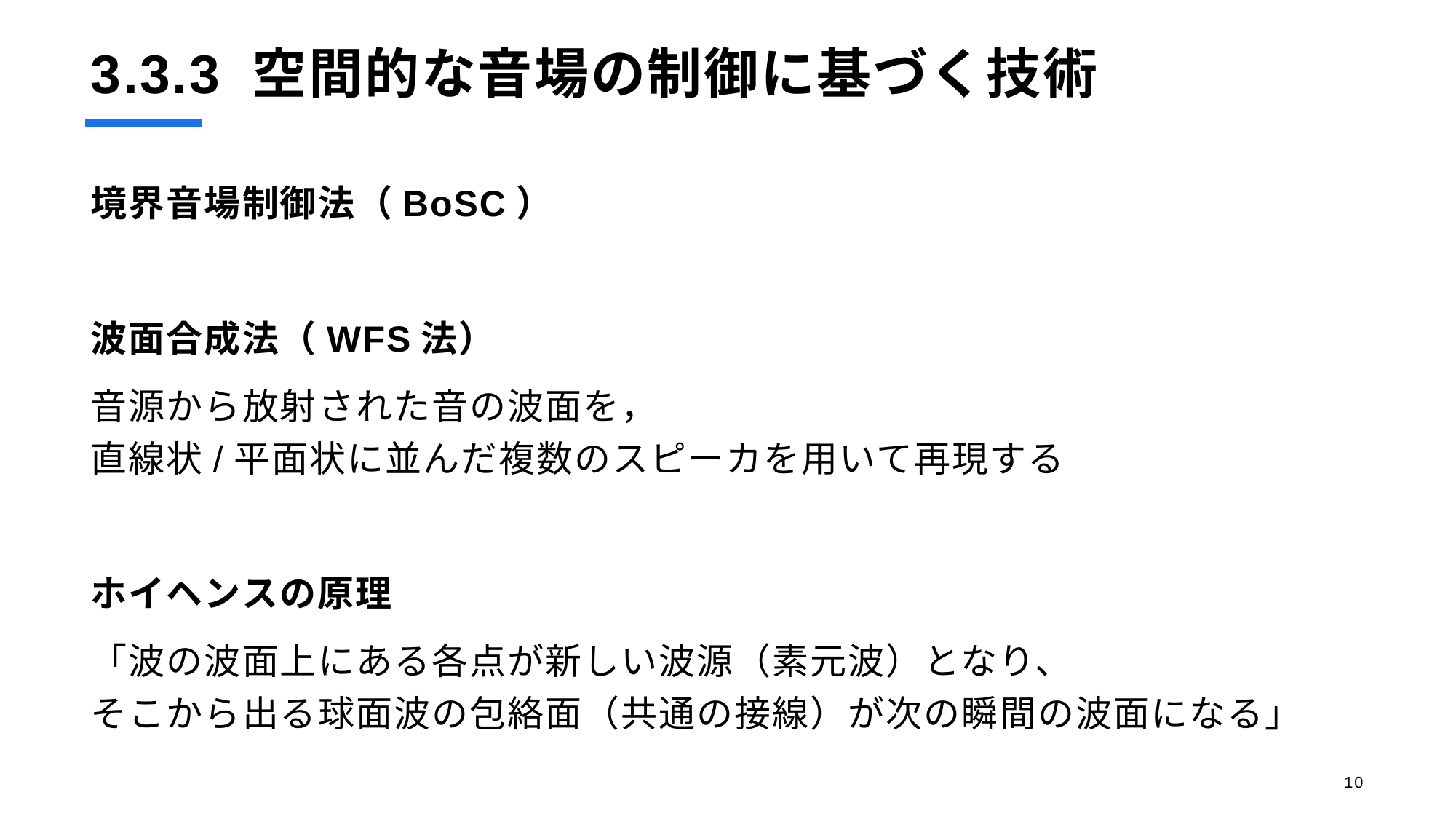

# 3.3.3 空間的な音場の制御に基づく技術
境界音場制御法（BoSC）

波面合成法（WFS法）
音源から放射された音の波面を，
直線状/平面状に並んだ複数のスピーカを用いて再現する

ホイヘンスの原理
「波の波面上にある各点が新しい波源（素元波）となり、
そこから出る球面波の包絡面（共通の接線）が次の瞬間の波面になる」
10